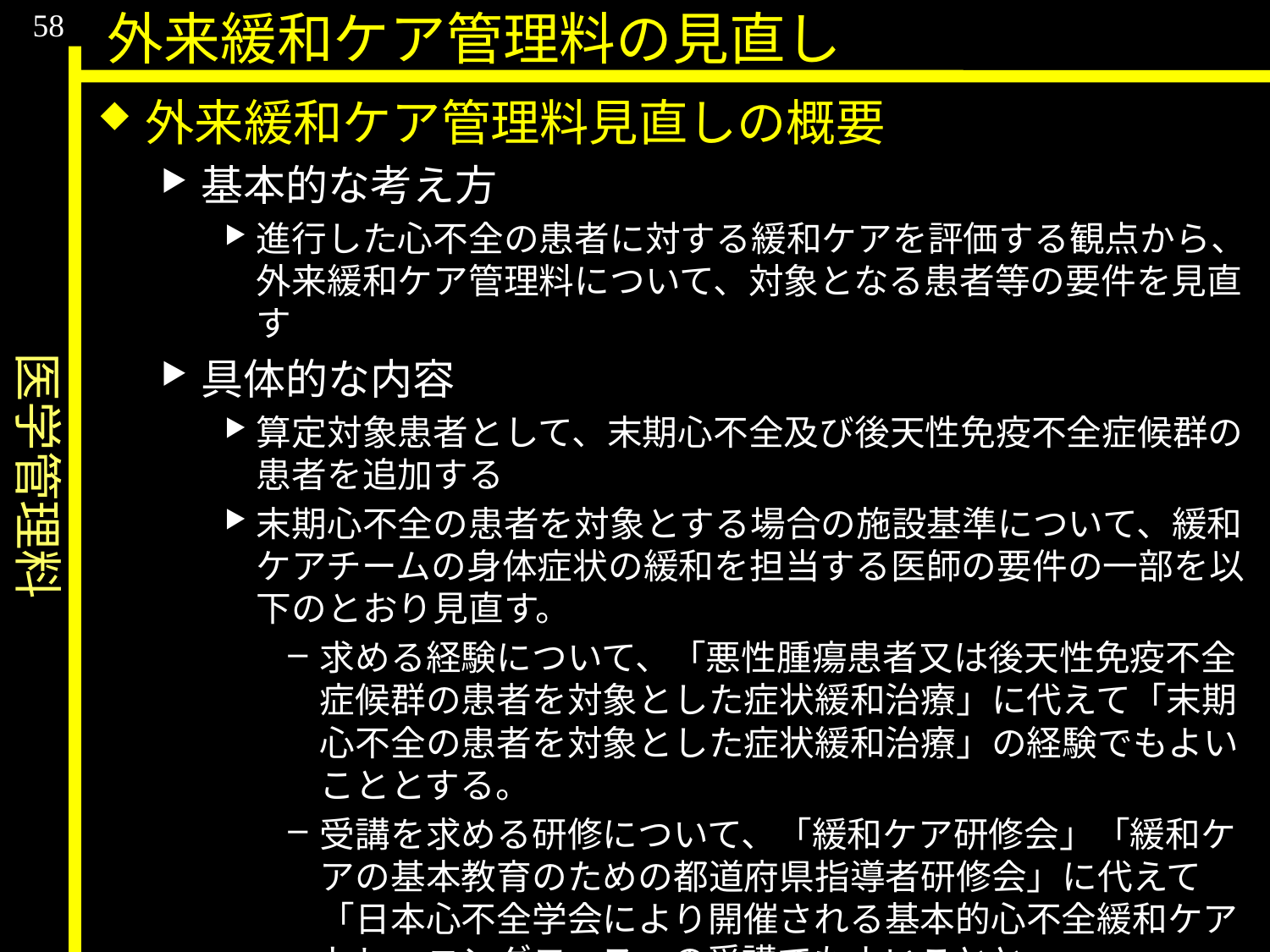

医学管理料
58
外来緩和ケア管理料の見直し

外来緩和ケア管理料見直しの概要
基本的な考え方
進行した心不全の患者に対する緩和ケアを評価する観点から、外来緩和ケア管理料について、対象となる患者等の要件を見直す
具体的な内容
算定対象患者として、末期心不全及び後天性免疫不全症候群の患者を追加する
末期心不全の患者を対象とする場合の施設基準について、緩和ケアチームの身体症状の緩和を担当する医師の要件の一部を以下のとおり見直す。
求める経験について、「悪性腫瘍患者又は後天性免疫不全症候群の患者を対象とした症状緩和治療」に代えて「末期心不全の患者を対象とした症状緩和治療」の経験でもよいこととする。
受講を求める研修について、「緩和ケア研修会」「緩和ケアの基本教育のための都道府県指導者研修会」に代えて「日本心不全学会により開催される基本的心不全緩和ケアトレーニングコース」の受講でもよいことと